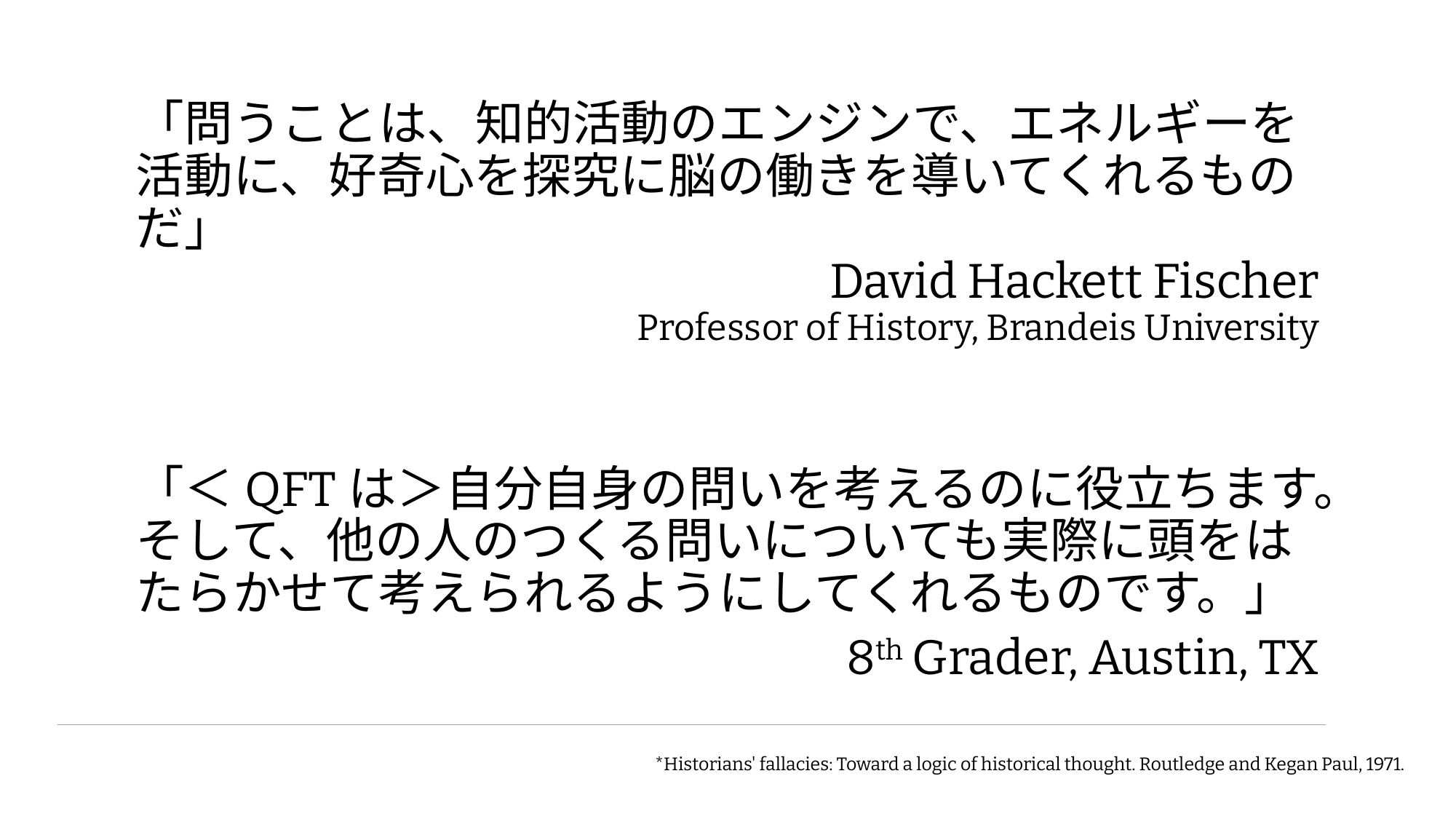

「問うことは、知的活動のエンジンで、エネルギーを活動に、好奇心を探究に脳の働きを導いてくれるものだ」
 David Hackett Fischer
Professor of History, Brandeis University

「＜QFTは＞自分自身の問いを考えるのに役立ちます。そして、他の人のつくる問いについても実際に頭をはたらかせて考えられるようにしてくれるものです。」
 8th Grader, Austin, TX

*Historians' fallacies: Toward a logic of historical thought. Routledge and Kegan Paul, 1971.